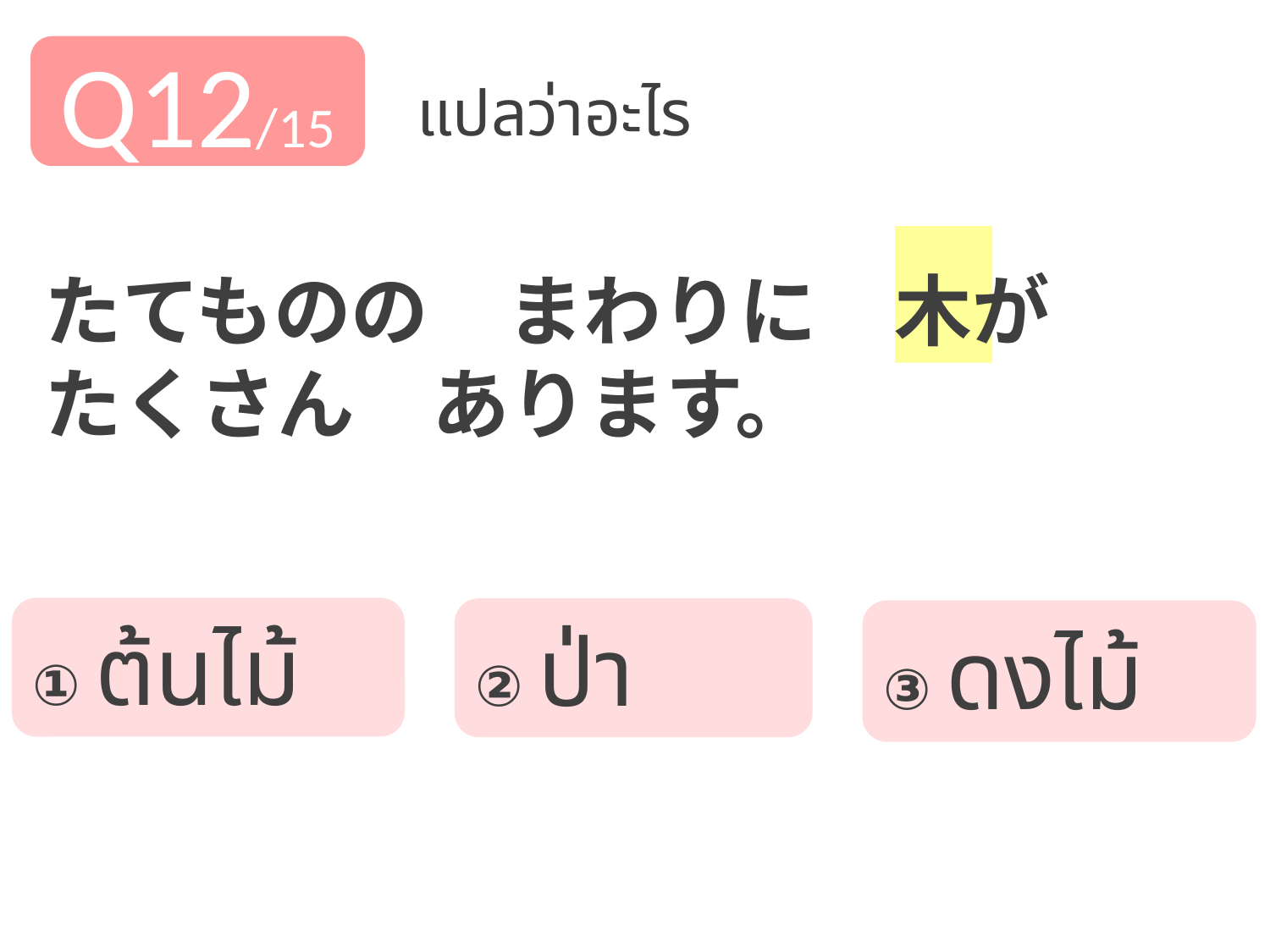

Q12/15
แปลว่าอะไร

たてものの　まわりに　木が
たくさん　あります。
① ต้นไม้
② ป่า
③ ดงไม้